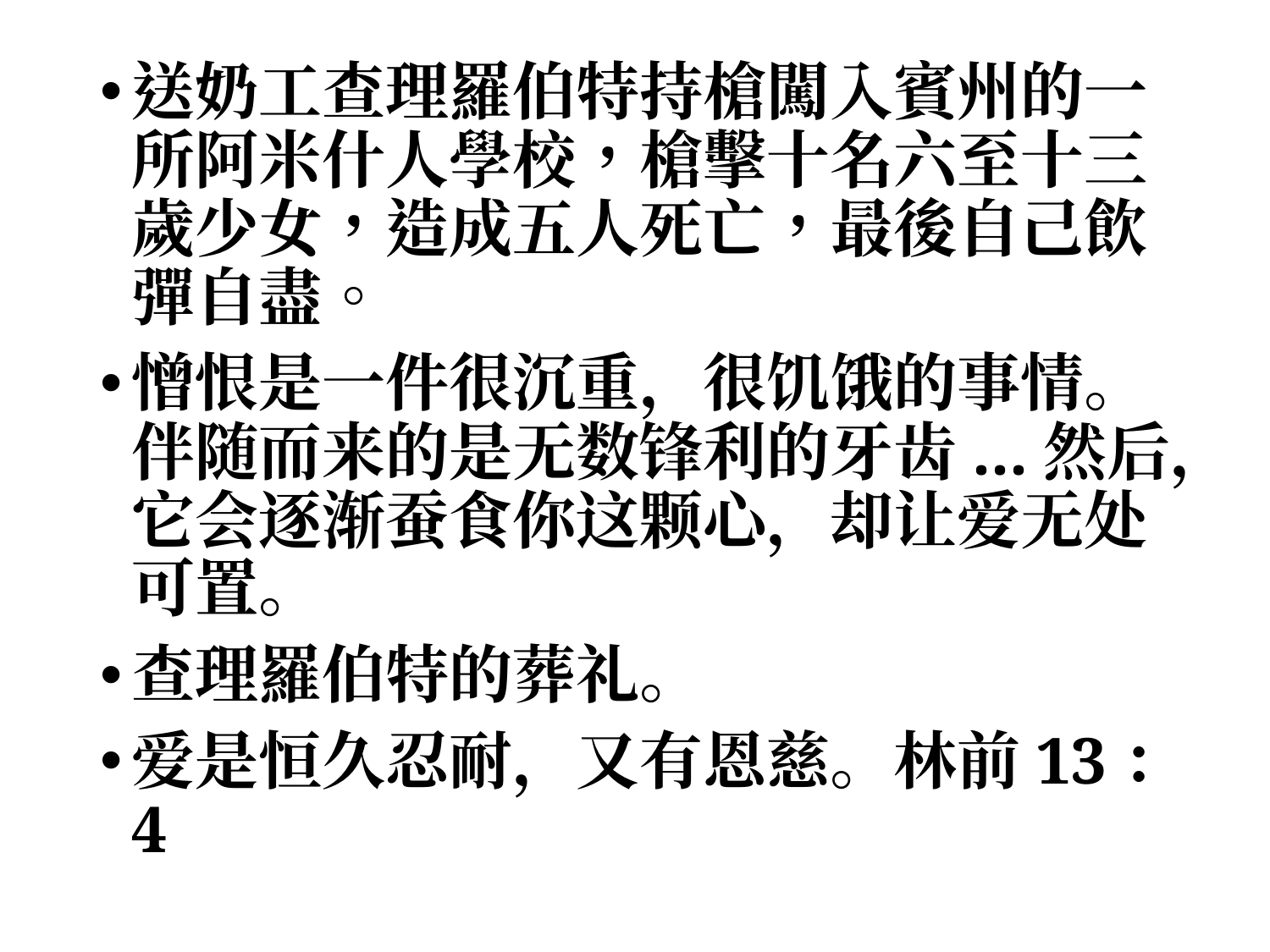

送奶工查理羅伯特持槍闖入賓州的一所阿米什人學校，槍擊十名六至十三歲少女，造成五人死亡，最後自己飲彈自盡。
憎恨是一件很沉重，很饥饿的事情。伴随而来的是无数锋利的牙齿...然后，它会逐渐蚕食你这颗心，却让爱无处可置。
查理羅伯特的葬礼。
爱是恒久忍耐，又有恩慈。林前13：4